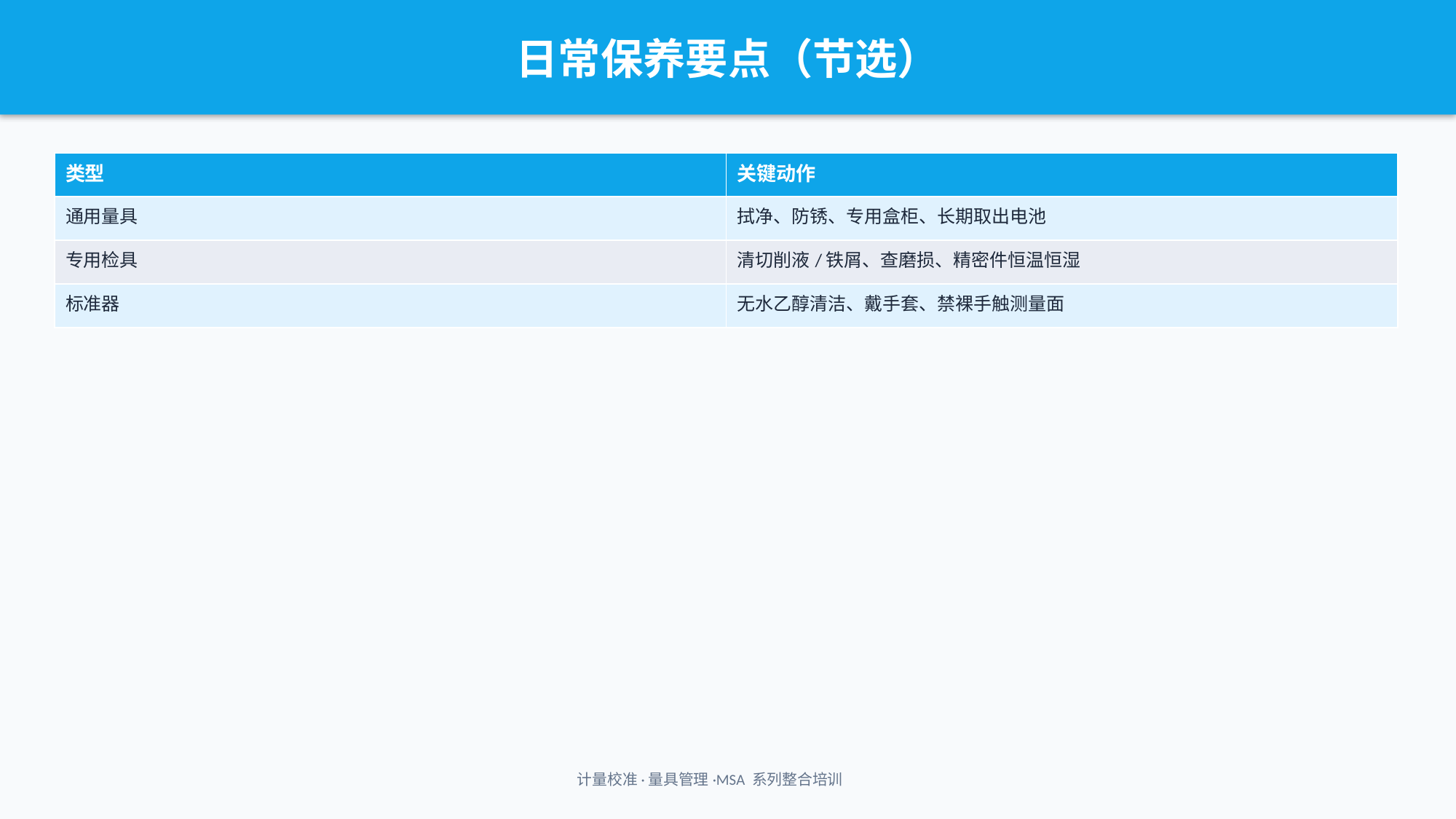

日常保养要点（节选）
| 类型 | 关键动作 |
| --- | --- |
| 通用量具 | 拭净、防锈、专用盒柜、长期取出电池 |
| 专用检具 | 清切削液/铁屑、查磨损、精密件恒温恒湿 |
| 标准器 | 无水乙醇清洁、戴手套、禁裸手触测量面 |
计量校准·量具管理·MSA 系列整合培训